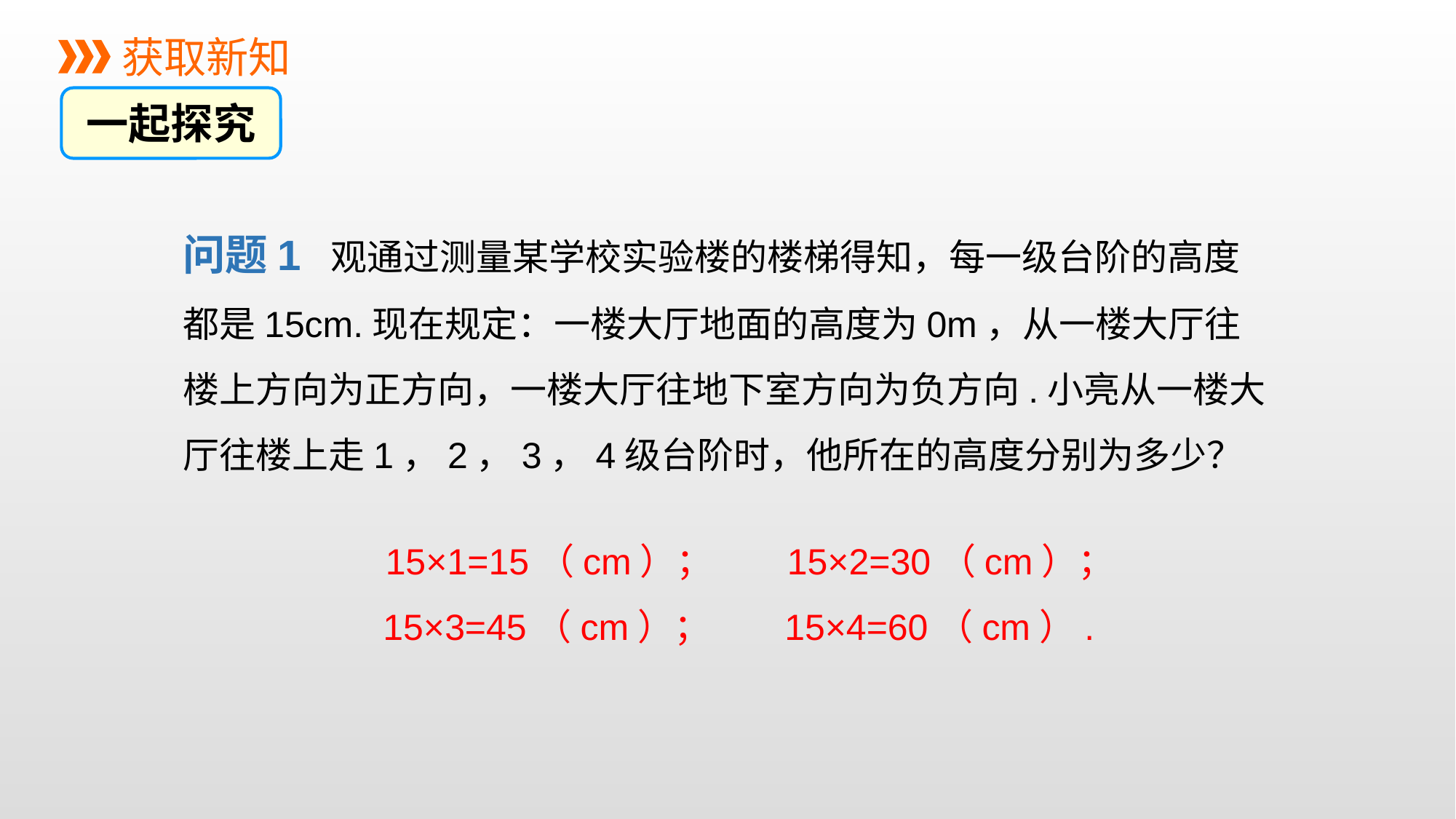

获取新知

一起探究
问题1  观通过测量某学校实验楼的楼梯得知，每一级台阶的高度都是15cm.现在规定：一楼大厅地面的高度为0m，从一楼大厅往楼上方向为正方向，一楼大厅往地下室方向为负方向.小亮从一楼大厅往楼上走1，2，3，4级台阶时，他所在的高度分别为多少？
  15×1=15（cm）；        15×2=30（cm）；
15×3=45（cm）；        15×4=60（cm）.